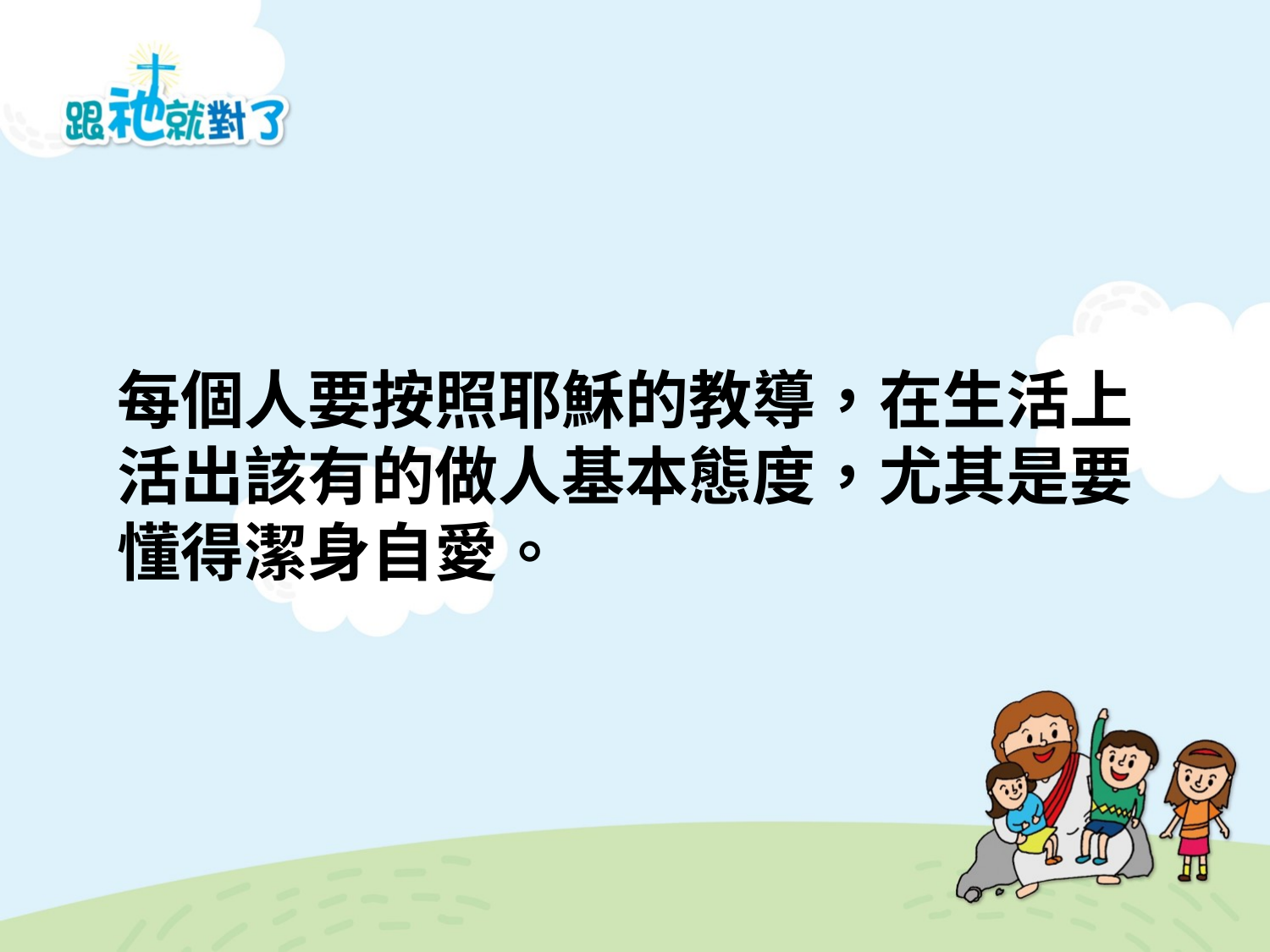

每個人要按照耶穌的教導，在生活上活出該有的做人基本態度，尤其是要懂得潔身自愛。